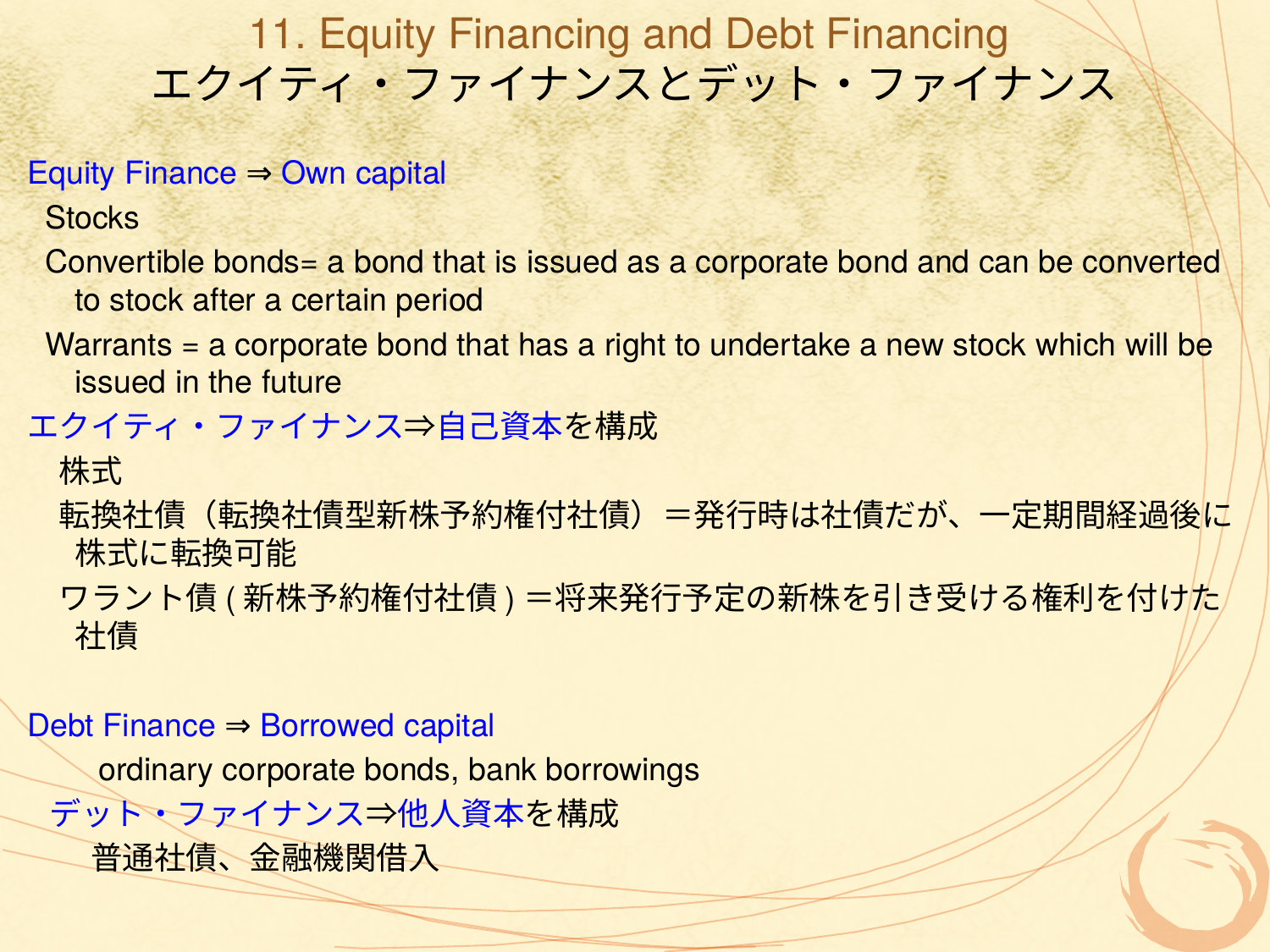

11. Equity Financing and Debt Financing
エクイティ・ファイナンスとデット・ファイナンス
Equity Finance ⇒ Own capital
  Stocks
  Convertible bonds= a bond that is issued as a corporate bond and can be converted to stock after a certain period
  Warrants = a corporate bond that has a right to undertake a new stock which will be issued in the future
エクイティ・ファイナンス⇒自己資本を構成
　株式
　転換社債（転換社債型新株予約権付社債）＝発行時は社債だが、一定期間経過後に株式に転換可能
　ワラント債(新株予約権付社債)＝将来発行予定の新株を引き受ける権利を付けた社債

Debt Finance ⇒ Borrowed capital
　　ordinary corporate bonds, bank borrowings
  デット・ファイナンス⇒他人資本を構成
　　普通社債、金融機関借入